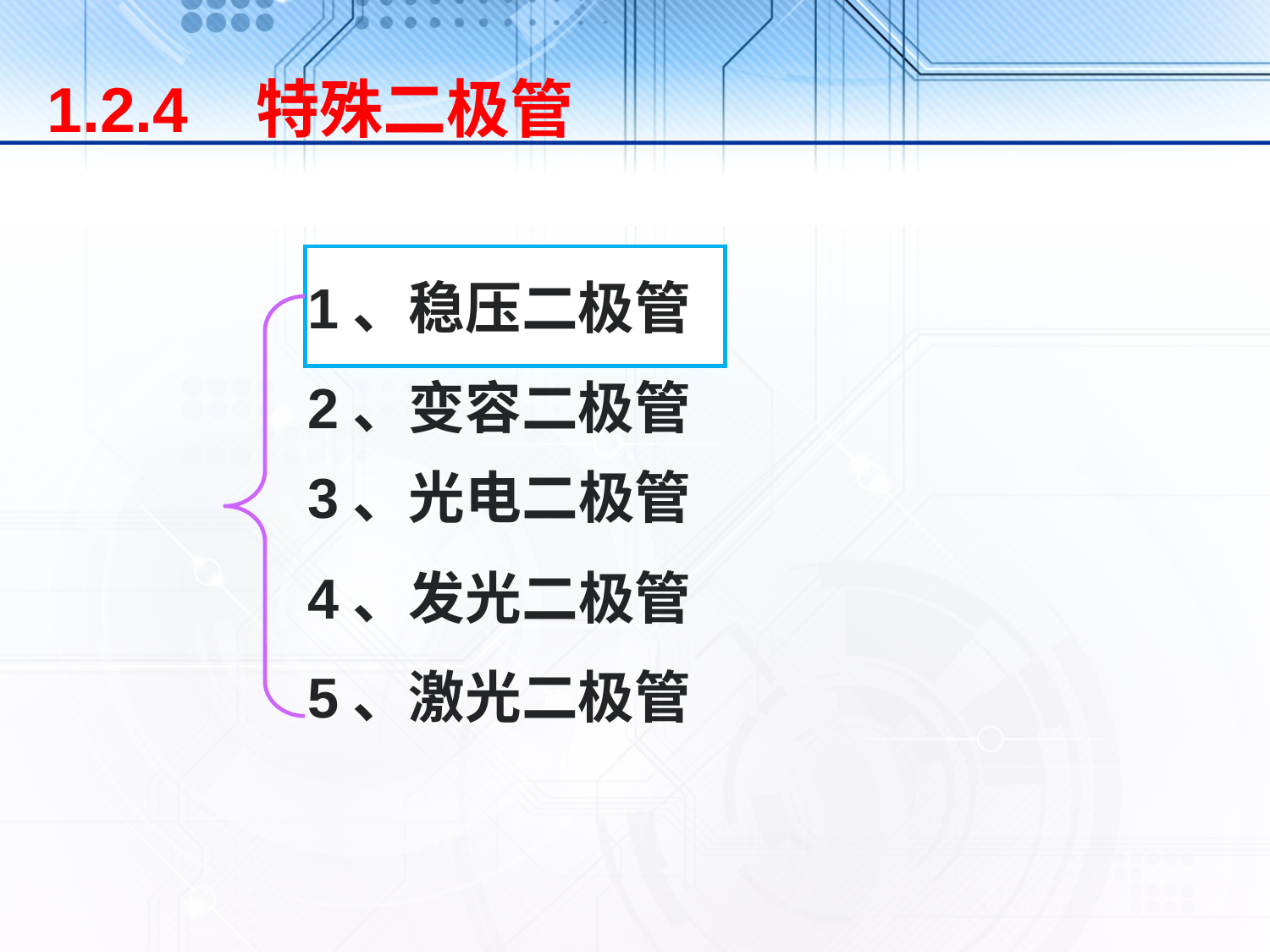

1.2.4   特殊二极管

1、稳压二极管
2、变容二极管
3、光电二极管
4、发光二极管
5、激光二极管